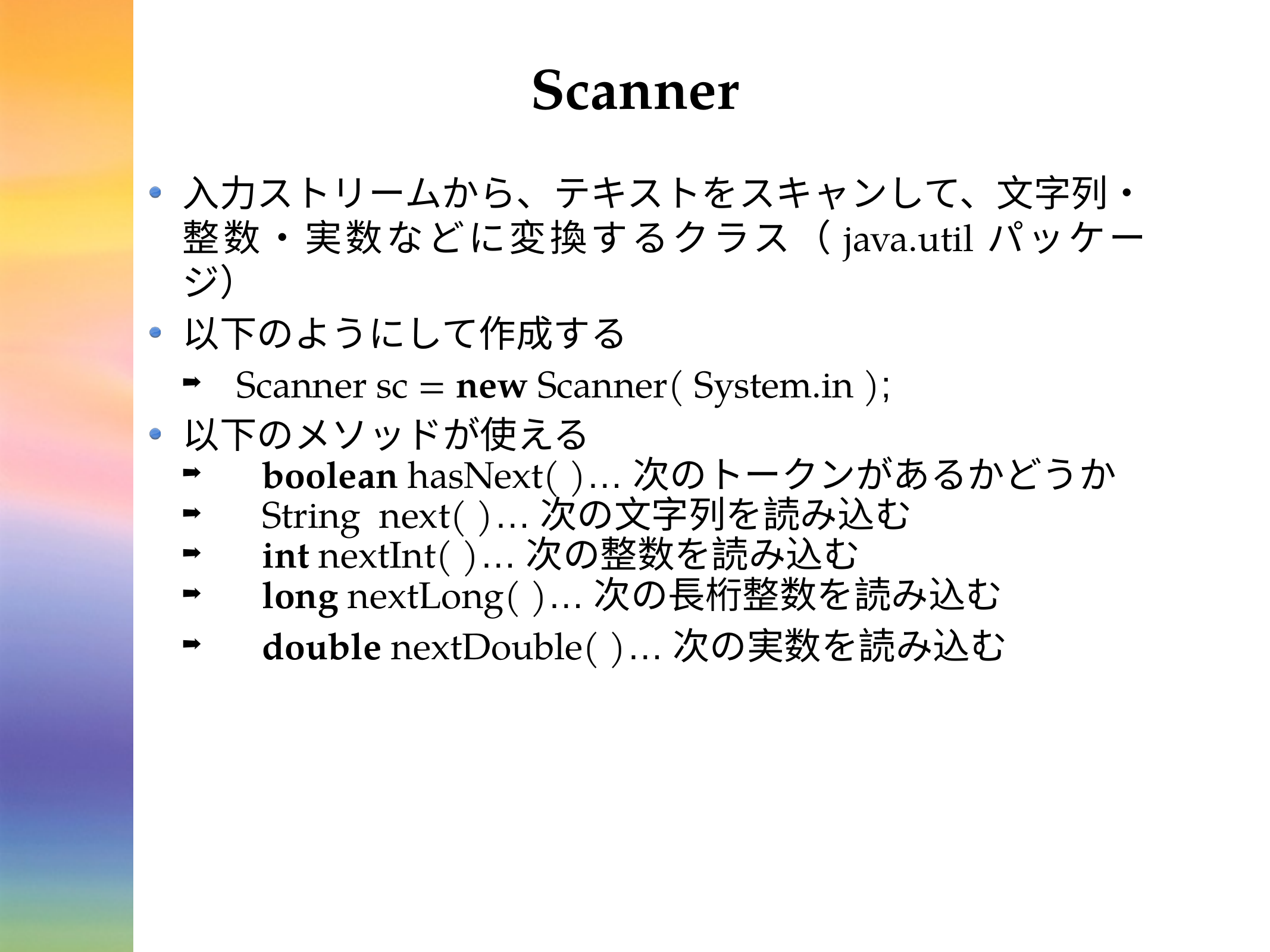

# Scanner
入力ストリームから、テキストをスキャンして、文字列・整数・実数などに変換するクラス（java.utilパッケージ）
以下のようにして作成する
  Scanner sc = new Scanner( System.in );
以下のメソッドが使える
　boolean hasNext( )…次のトークンがあるかどうか
　String  next( )…次の文字列を読み込む
　int nextInt( )…次の整数を読み込む
　long nextLong( )…次の長桁整数を読み込む
　double nextDouble( )…次の実数を読み込む